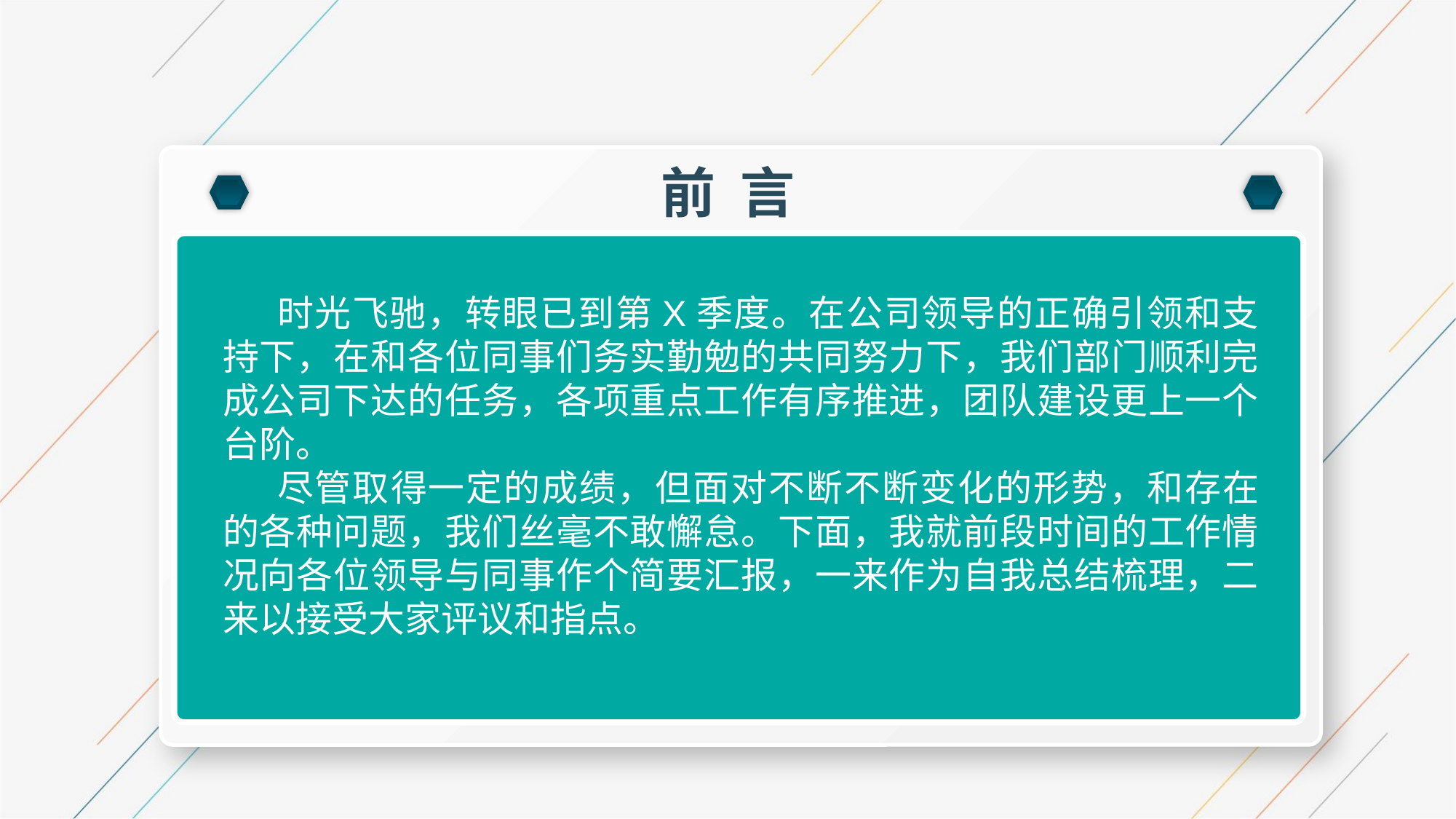

前  言

时光飞驰，转眼已到第X季度。在公司领导的正确引领和支持下，在和各位同事们务实勤勉的共同努力下，我们部门顺利完成公司下达的任务，各项重点工作有序推进，团队建设更上一个台阶。
尽管取得一定的成绩，但面对不断不断变化的形势，和存在的各种问题，我们丝毫不敢懈怠。下面，我就前段时间的工作情况向各位领导与同事作个简要汇报，一来作为自我总结梳理，二来以接受大家评议和指点。